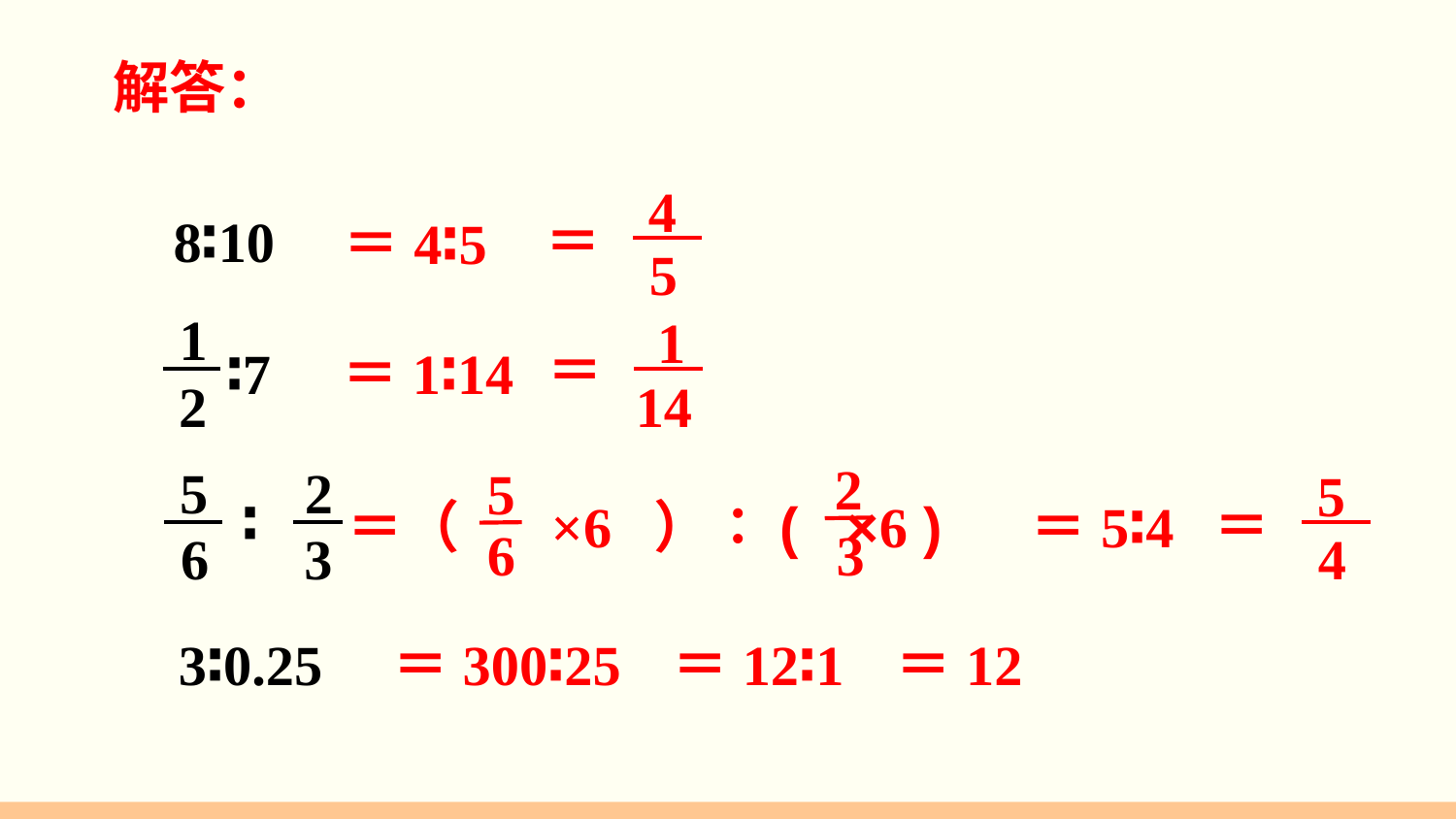

解答：
4
5
＝
8∶10
＝4∶5
∶7
1
2
1
14
＝
＝1∶14
2
3
5
6
＝（      ×6  ）∶(   ×6 )
5
6
2
3
∶
5
4
＝
＝5∶4
3∶0.25
＝300∶25
＝12∶1
＝12